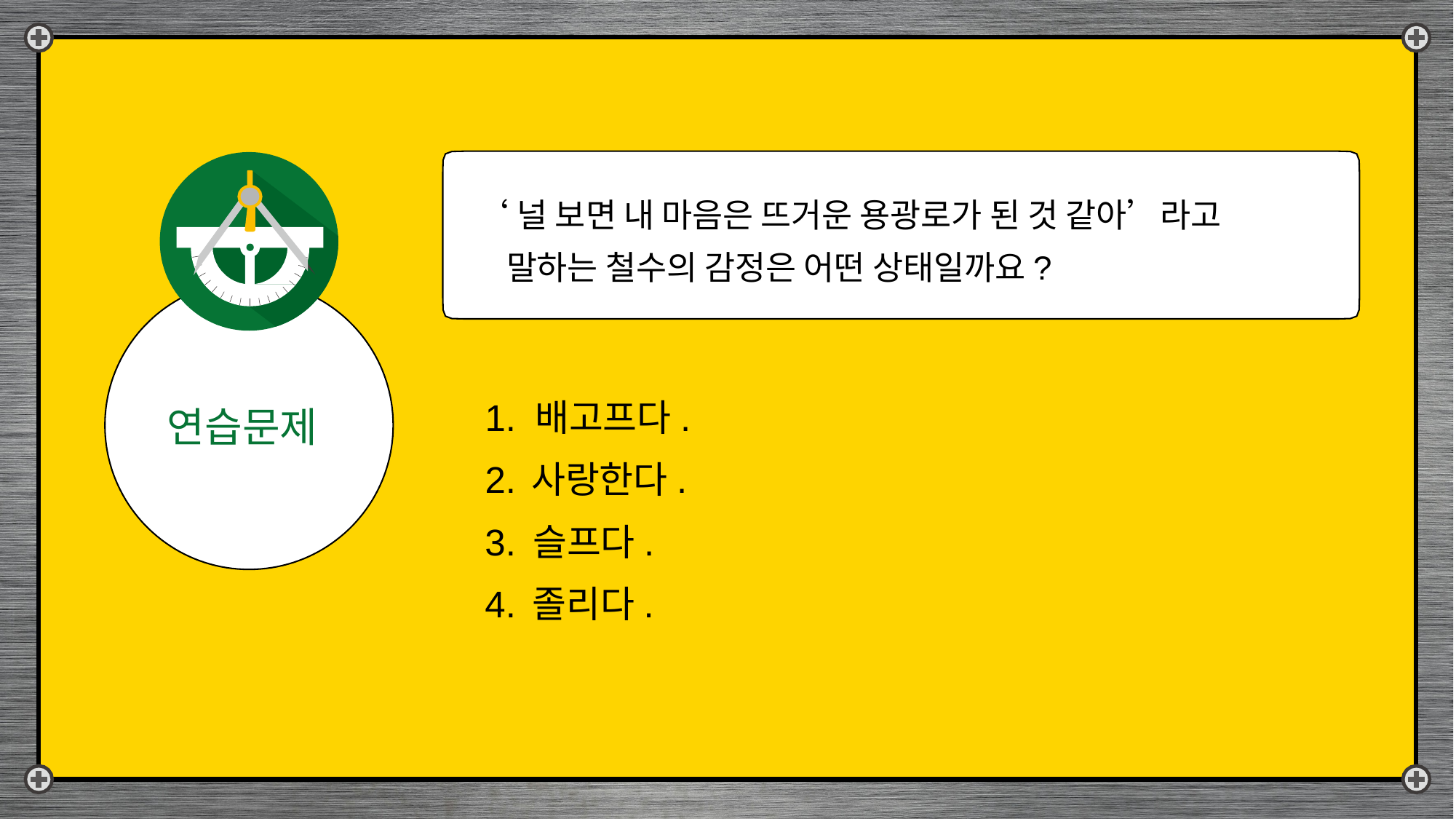

‘널 보면 내 마음은 뜨거운 용광로가 된 것 같아’라고
   말하는 철수의 감정은 어떤 상태일까요?

1. 배고프다.
연습문제
사랑한다.
슬프다.
졸리다.